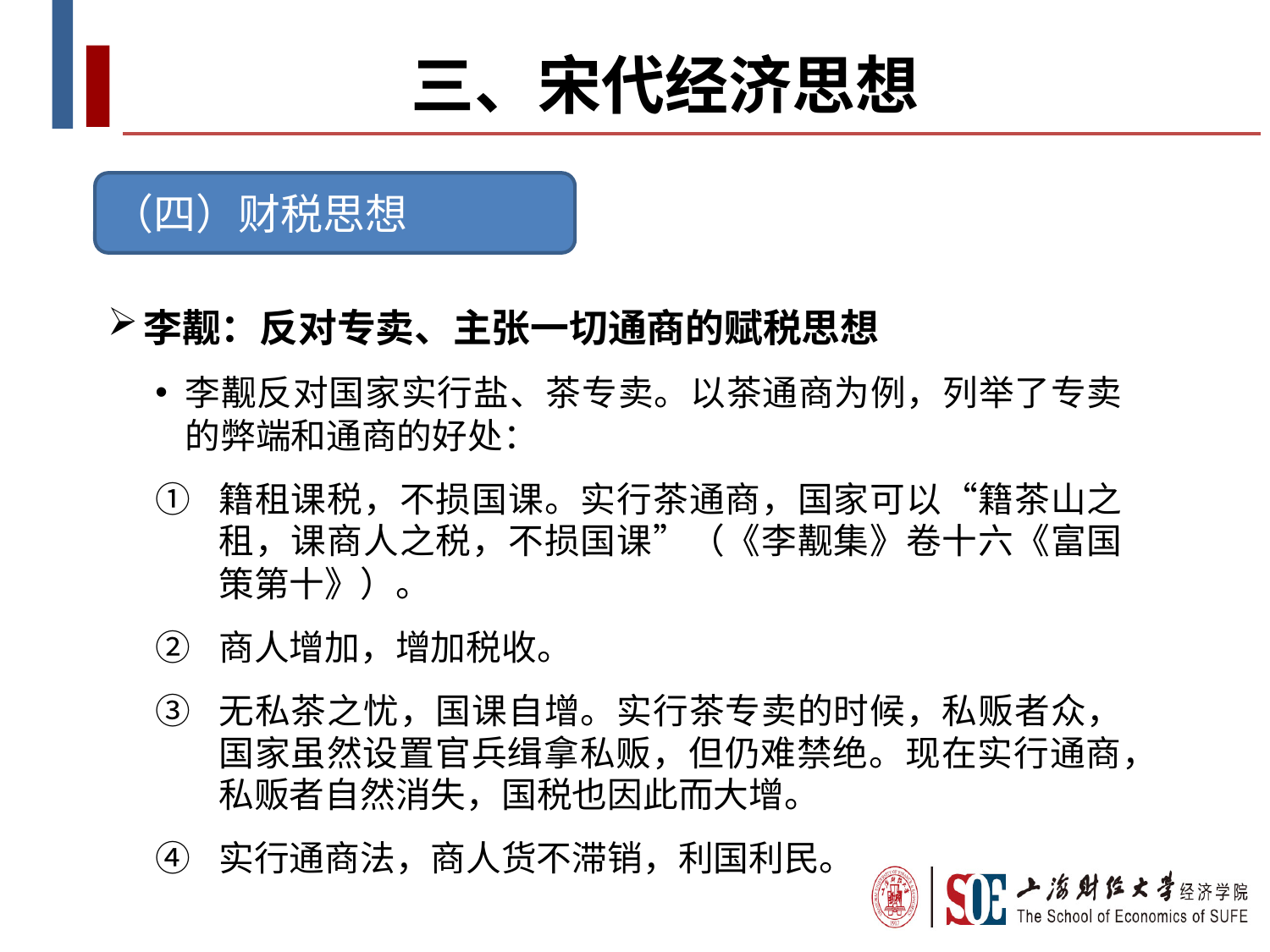

# 三、宋代经济思想
（四）财税思想
李觏：反对专卖、主张一切通商的赋税思想
李觏反对国家实行盐、茶专卖。以茶通商为例，列举了专卖的弊端和通商的好处：
籍租课税，不损国课。实行茶通商，国家可以“籍茶山之租，课商人之税，不损国课”（《李觏集》卷十六《富国策第十》）。
商人增加，增加税收。
无私茶之忧，国课自增。实行茶专卖的时候，私贩者众，国家虽然设置官兵缉拿私贩，但仍难禁绝。现在实行通商，私贩者自然消失，国税也因此而大增。
实行通商法，商人货不滞销，利国利民。